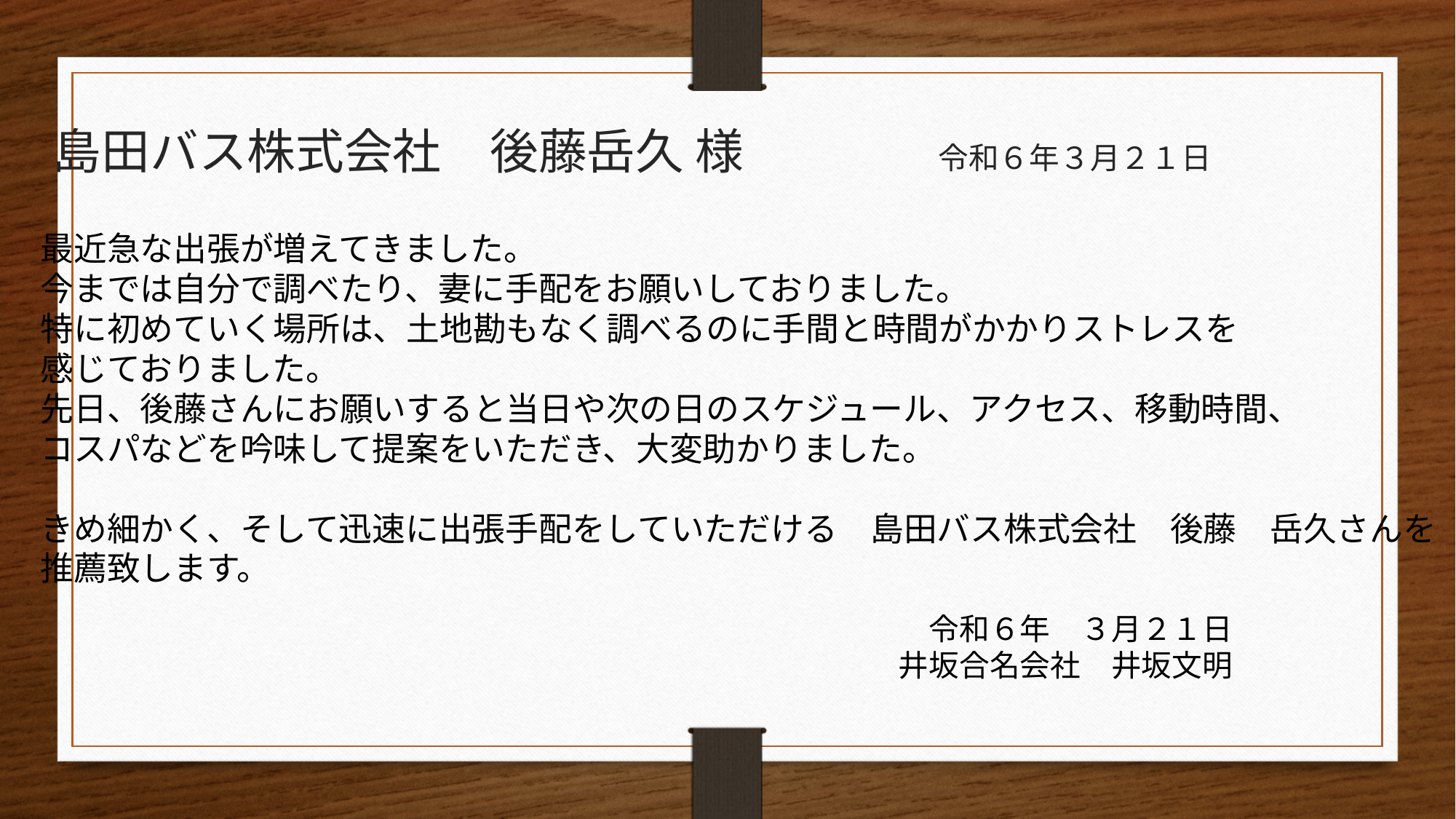

島田バス株式会社　後藤岳久 様　　　　令和６年３月２１日
最近急な出張が増えてきました。
今までは自分で調べたり、妻に手配をお願いしておりました。
特に初めていく場所は、土地勘もなく調べるのに手間と時間がかかりストレスを
感じておりました。
先日、後藤さんにお願いすると当日や次の日のスケジュール、アクセス、移動時間、
コスパなどを吟味して提案をいただき、大変助かりました。

きめ細かく、そして迅速に出張手配をしていただける　島田バス株式会社　後藤　岳久さんを
推薦致します。

令和６年　３月２１日
井坂合名会社　井坂文明